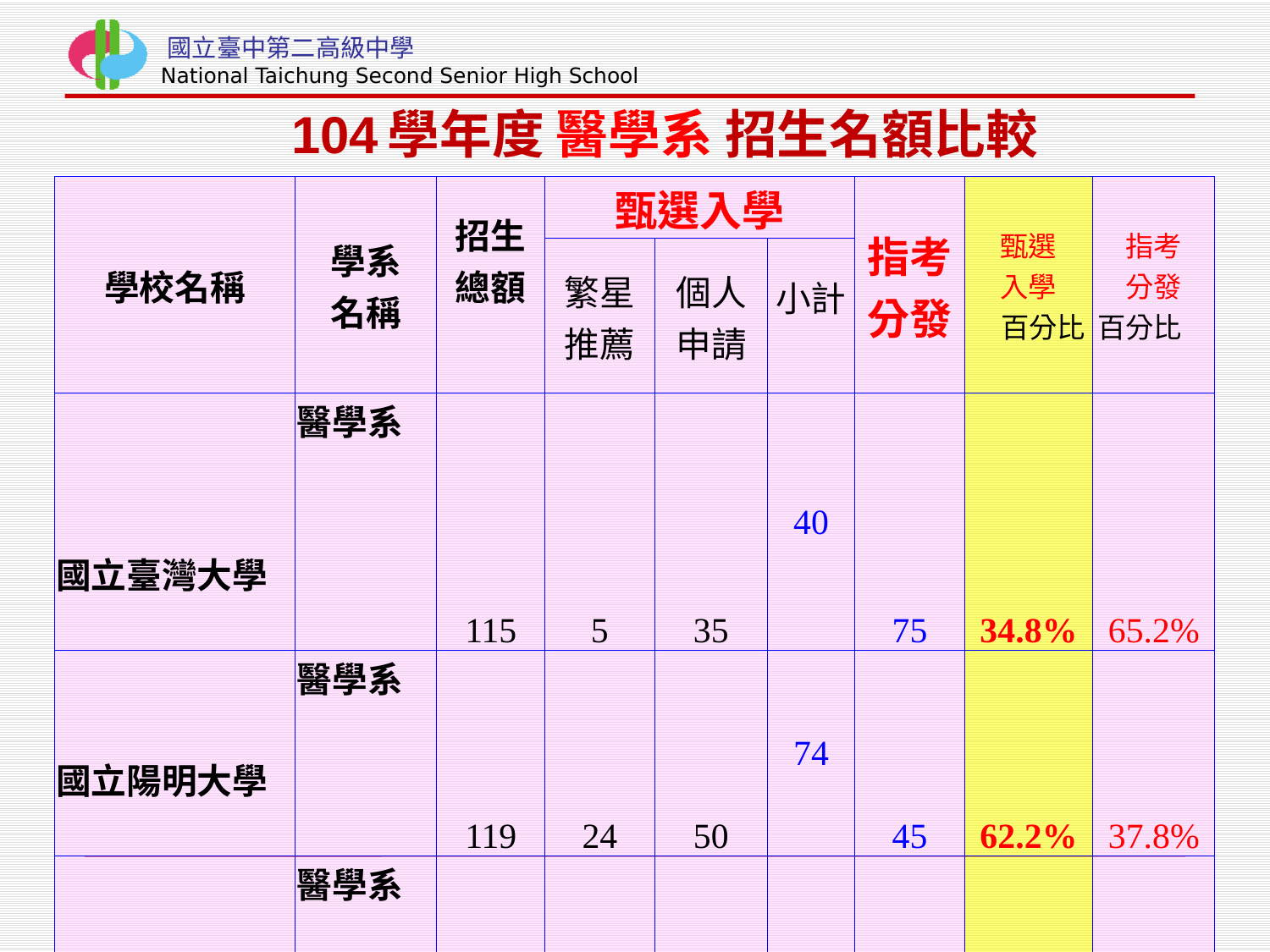

# 104學年度 醫學系 招生名額比較
| 學校名稱 | 學系 名稱 | 招生 總額 | 甄選入學 |  |  | 指考 分發 | 甄選 入學 　百分比 | 指考 分發 百分比 |
| --- | --- | --- | --- | --- | --- | --- | --- | --- |
|  |  |  | 繁星 推薦 | 個人 申請 | 小計 |  |  |  |
| 國立臺灣大學 | 醫學系 | 115 | 5 | 35 | 40 | 75 | 34.8% | 65.2% |
| 國立陽明大學 | 醫學系 | 119 | 24 | 50 | 74 | 45 | 62.2% | 37.8% |
| 國立成功大學 | 醫學系 | 70 | 7 | 35 | 42 | 28 | 60.0% | 40.0% |
| 臺北醫學大學 | 醫學系 | 135 | 30 | 80 | 110 | 25 | 81.5% | 18.5% |
| 長庚大學 | 醫學系 | 95 | 12 | 45 | 57 | 38 | 60.0% | 40.0% |
| 馬偕醫學院 | 醫學系 | 40 | 10 | 21 | 31 | 9 | 77.5% | 22.5% |
| 高雄醫學大學 | 醫學系 | 136 | 20 | 82 | 102 | 34 | 75.0% | 25.0% |
| 中國醫藥大學 | 醫學系 | 115 | 14 | 68 | 82 | 33 | 71.3% | 28.7% |
| 輔仁大學 | 醫學系 | 45 | 5 | 22 | 27 | 18 | 60.0% | 40.0% |
| 慈濟大學 | 醫學系 | 49 | 5 | 28 | 33 | 16 | 67.3% | 32.7% |
| 中山醫學大學 | 醫學系 | 135 | 15 | 72 | 87 | 48 | 64.4% | 35.6% |
| 合 計 |  | 1054 | 147 | 538 | 685 | 369 | 65.0% | 35.0% |